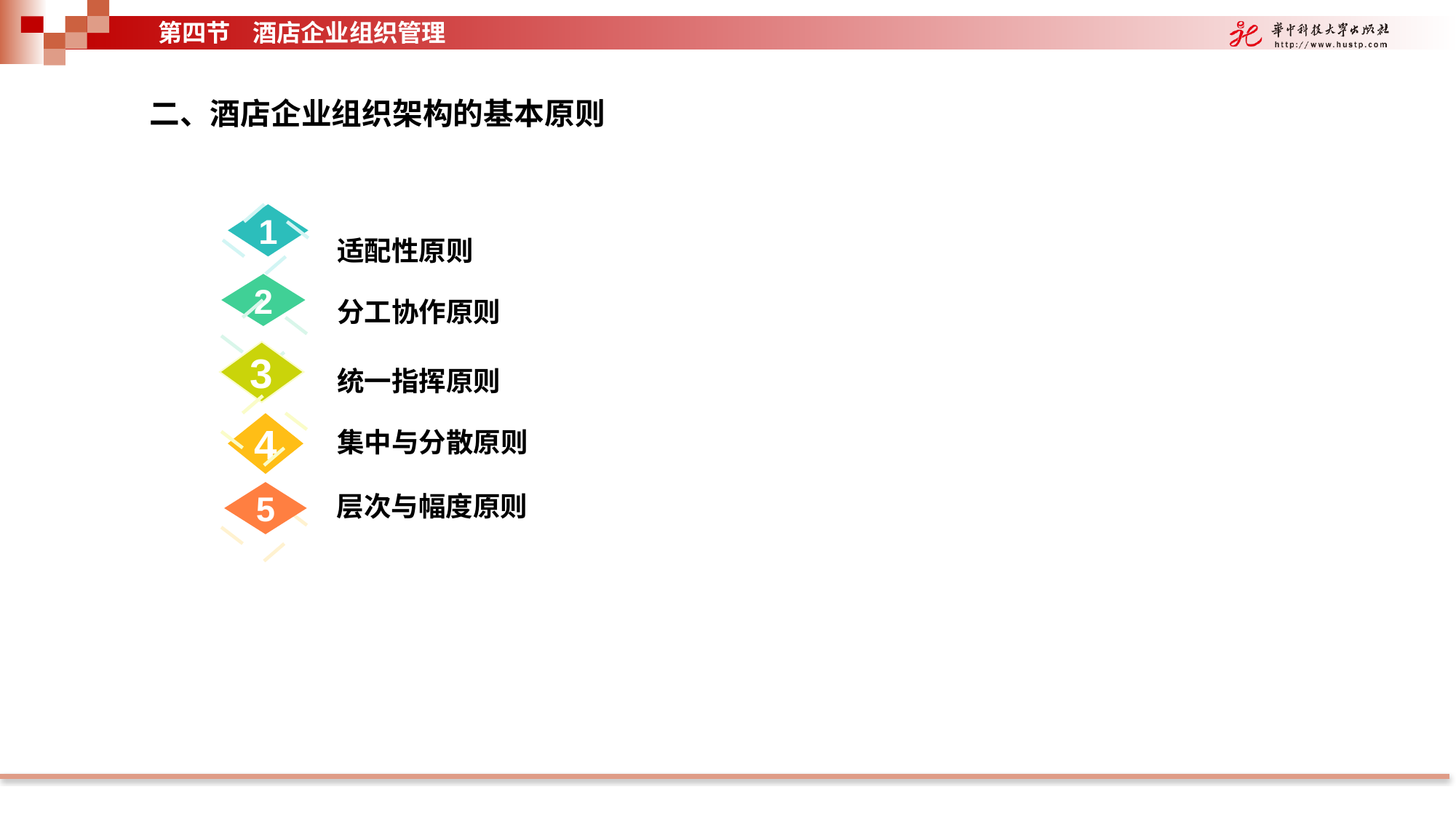

第四节    酒店企业组织管理
二、酒店企业组织架构的基本原则
1
适配性原则
2
分工协作原则
3
统一指挥原则
集中与分散原则
4
层次与幅度原则
5